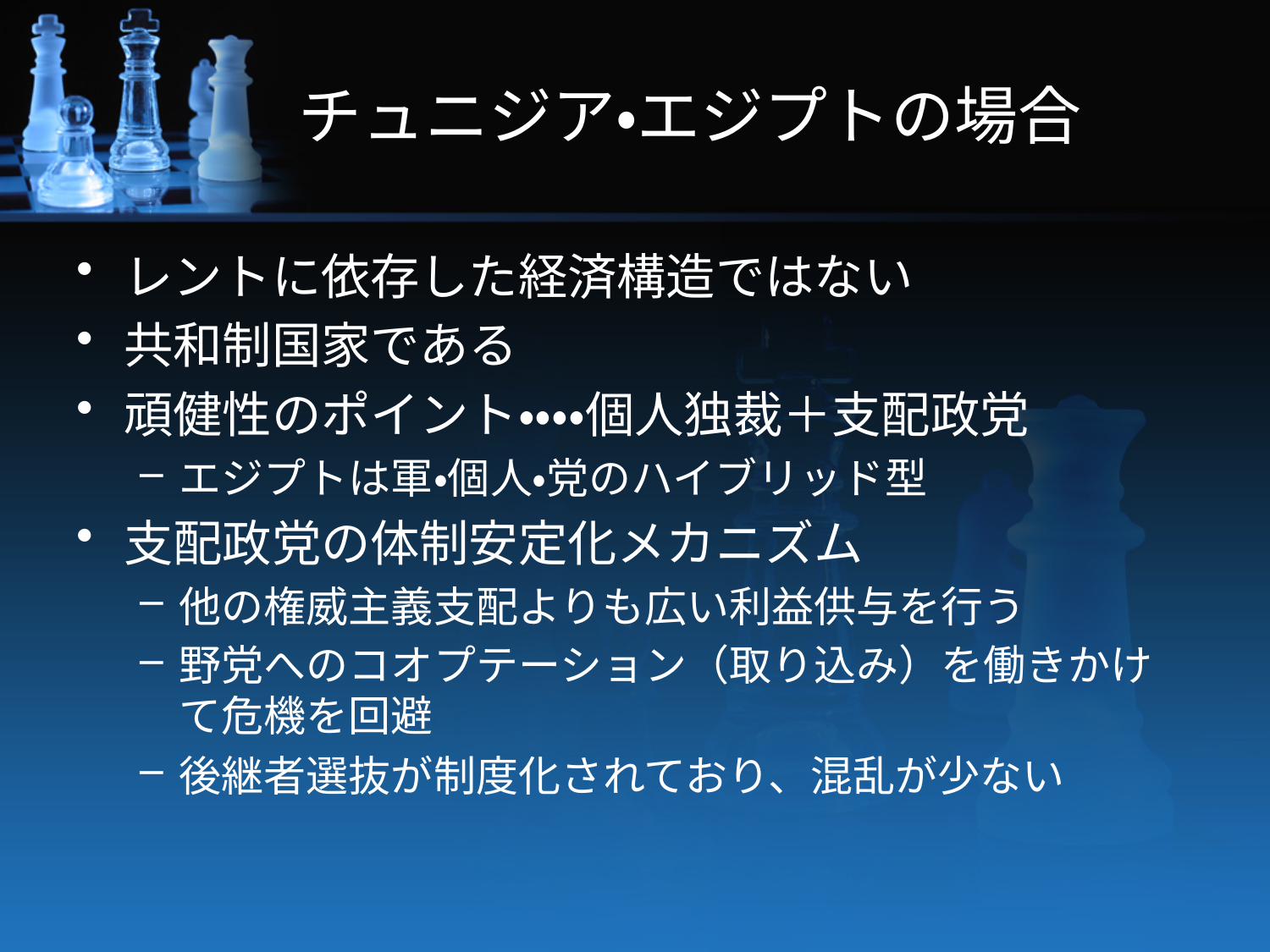

# チュニジア・エジプトの場合
レントに依存した経済構造ではない
共和制国家である
頑健性のポイント・・・・個人独裁＋支配政党
エジプトは軍・個人・党のハイブリッド型
支配政党の体制安定化メカニズム
他の権威主義支配よりも広い利益供与を行う
野党へのコオプテーション（取り込み）を働きかけて危機を回避
後継者選抜が制度化されており、混乱が少ない